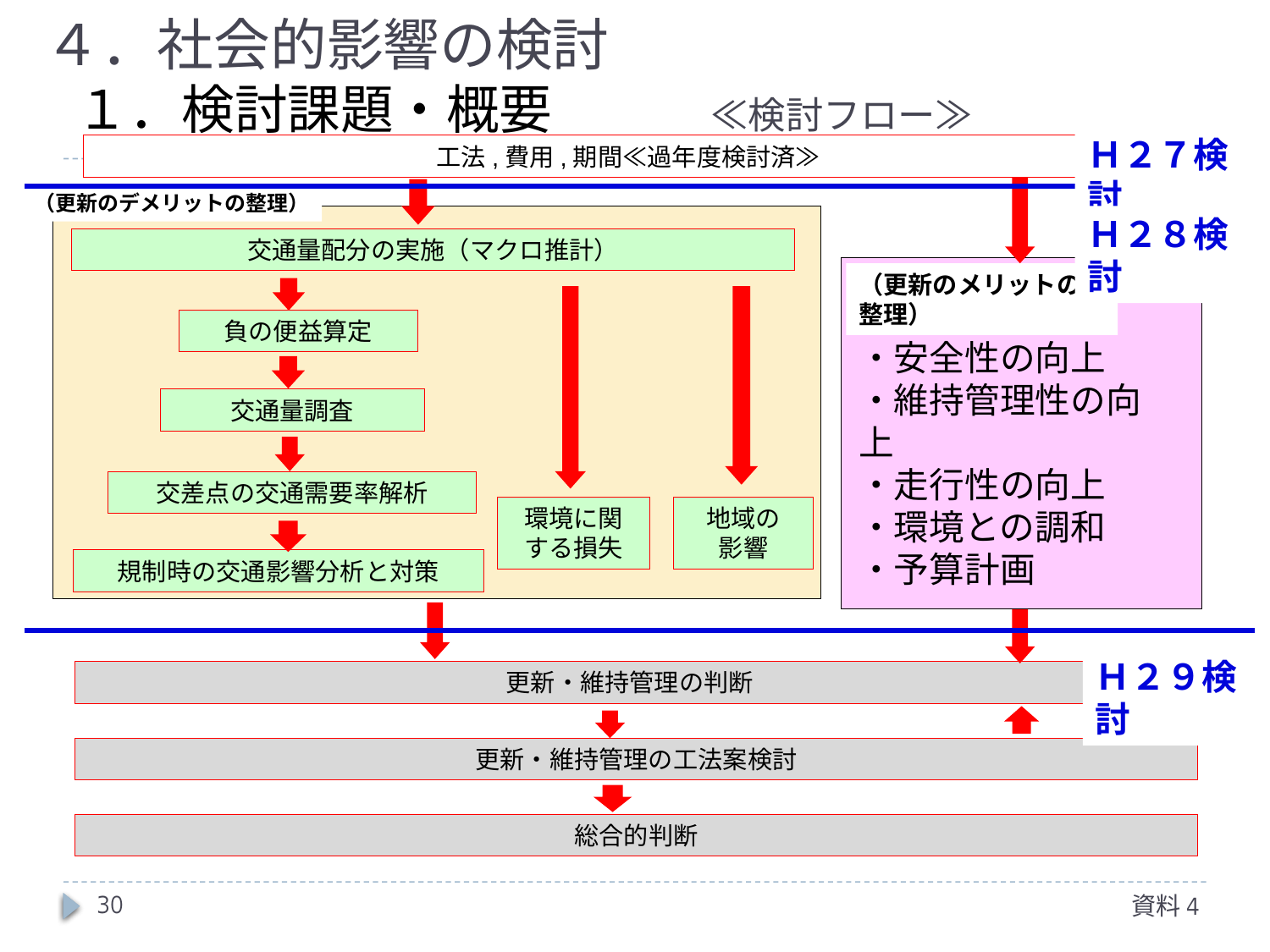

４．社会的影響の検討
# １．検討課題・概要　　　≪検討フロー≫
Ｈ２７検討
工法,費用,期間≪過年度検討済≫
≪社会的影響の検討項目≫

（更新のデメリットの整理）
Ｈ２８検討

交通量配分の実施（マクロ推計）

①走行時間による損失
②走行経費による損失
③交通事故に関する損失

費用便益分析マニュアル
（更新のメリットの整理）

負の便益算定
・安全性の向上
・維持管理性の向上
・走行性の向上
・環境との調和
・予算計画

交通量調査

交差点の交通需要率解析

環境に関
する損失
地域の
影響

④環境に関する損失
⑤規制時の渋滞状況
規制時の交通影響分析と対策

Ｈ２９検討
更新・維持管理の判断

更新・維持管理の工法案検討

総合的判断
30
資料4